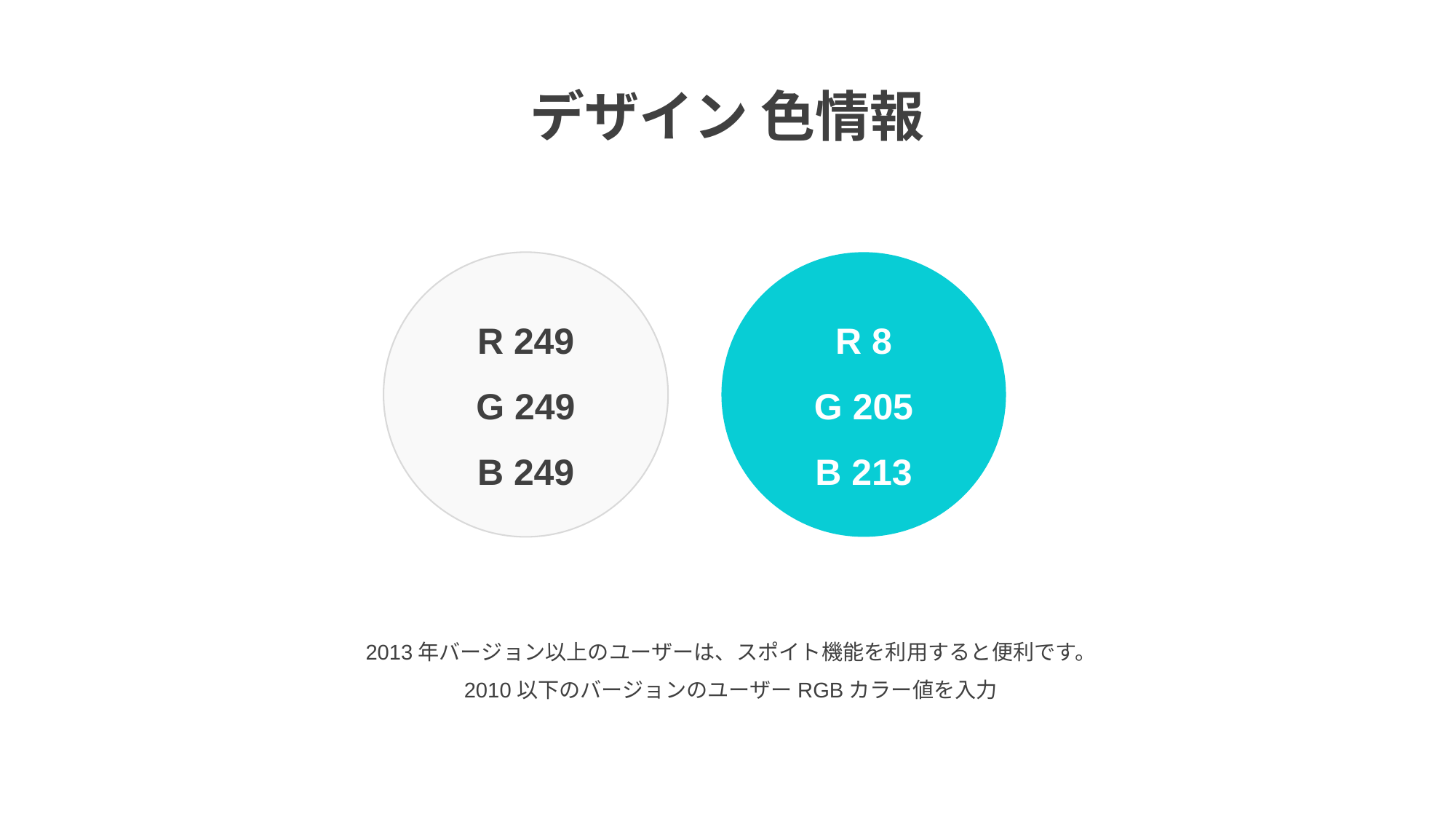

デザイン 色情報
R 249
G 249
B 249
R 8
G 205
B 213
2013年バージョン以上のユーザーは、スポイト機能を利用すると便利です。
2010以下のバージョンのユーザーRGBカラー値を入力